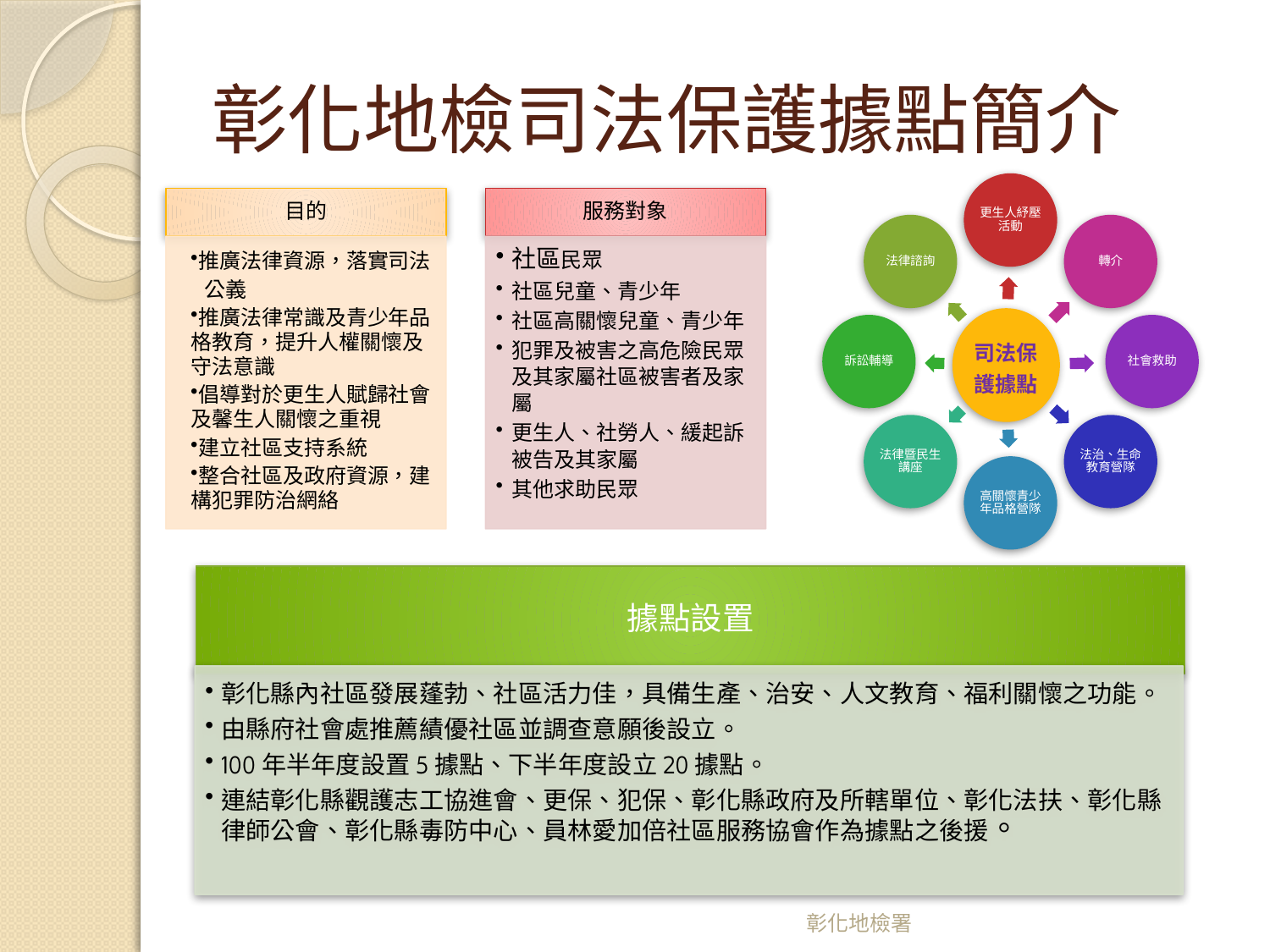

# 彰化地檢司法保護據點簡介
司法保護據點

更生人紓壓活動

轉介

社會救助

法治、生命教育營隊

高關懷青少年品格營隊

法律暨民生講座

訴訟輔導

法律諮詢
目的
推廣法律資源，落實司法    公義
推廣法律常識及青少年品格教育，提升人權關懷及守法意識
倡導對於更生人賦歸社會及馨生人關懷之重視
建立社區支持系統
整合社區及政府資源，建構犯罪防治網絡
服務對象
社區民眾
社區兒童、青少年
社區高關懷兒童、青少年
犯罪及被害之高危險民眾及其家屬社區被害者及家屬
更生人、社勞人、緩起訴被告及其家屬
其他求助民眾
據點設置
彰化縣內社區發展蓬勃、社區活力佳，具備生產、治安、人文教育、福利關懷之功能。
由縣府社會處推薦績優社區並調查意願後設立。
100年半年度設置5據點、下半年度設立20據點。
連結彰化縣觀護志工協進會、更保、犯保、彰化縣政府及所轄單位、彰化法扶、彰化縣律師公會、彰化縣毒防中心、員林愛加倍社區服務協會作為據點之後援。
彰化地檢署